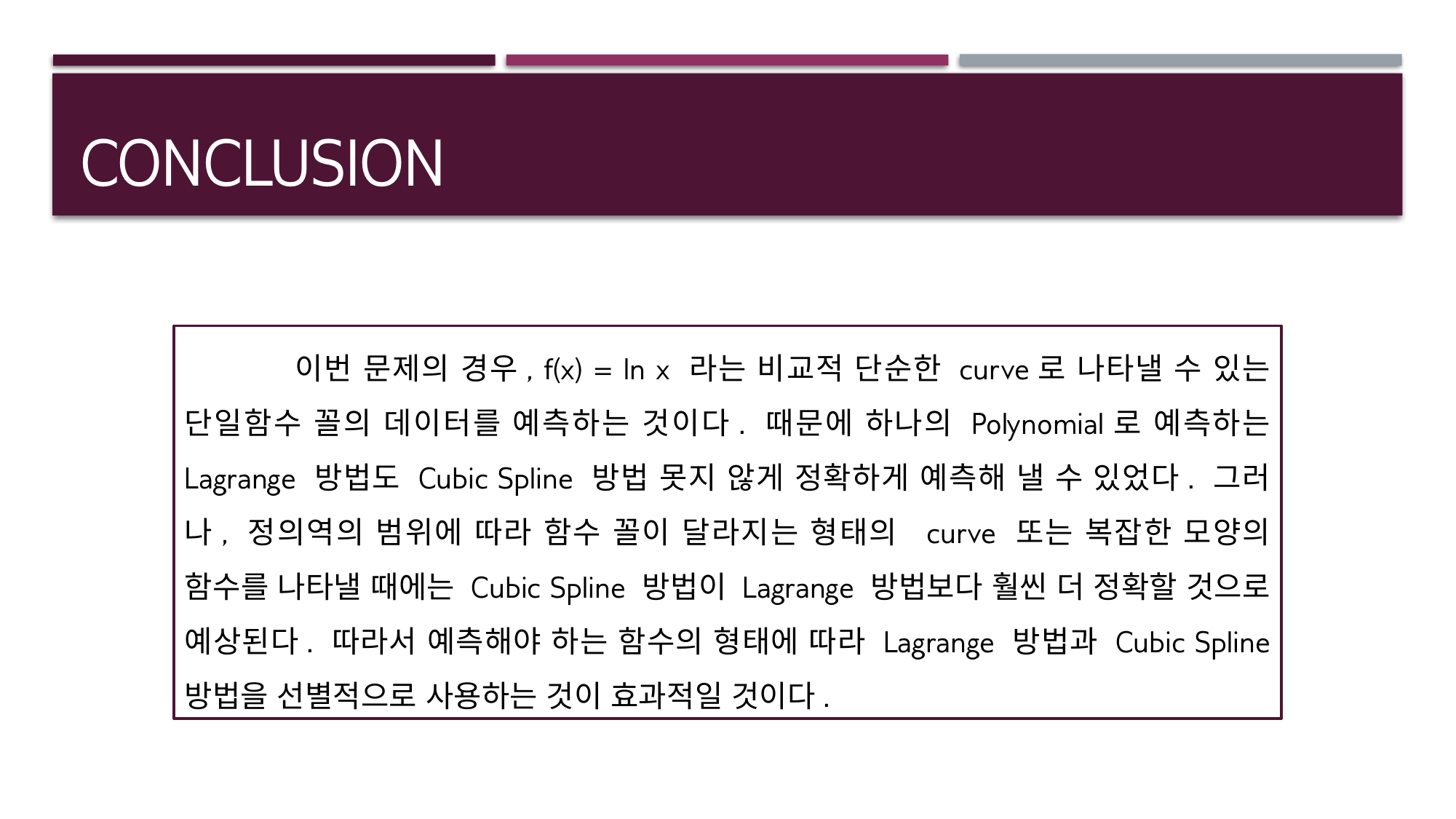

# conclusion
	이번 문제의 경우, f(x) = ln x 라는 비교적 단순한 curve로 나타낼 수 있는 단일함수 꼴의 데이터를 예측하는 것이다. 때문에 하나의 Polynomial로 예측하는 Lagrange 방법도 Cubic Spline 방법 못지 않게 정확하게 예측해 낼 수 있었다. 그러나, 정의역의 범위에 따라 함수 꼴이 달라지는 형태의  curve 또는 복잡한 모양의 함수를 나타낼 때에는 Cubic Spline 방법이 Lagrange 방법보다 훨씬 더 정확할 것으로 예상된다. 따라서 예측해야 하는 함수의 형태에 따라 Lagrange 방법과 Cubic Spline 방법을 선별적으로 사용하는 것이 효과적일 것이다.